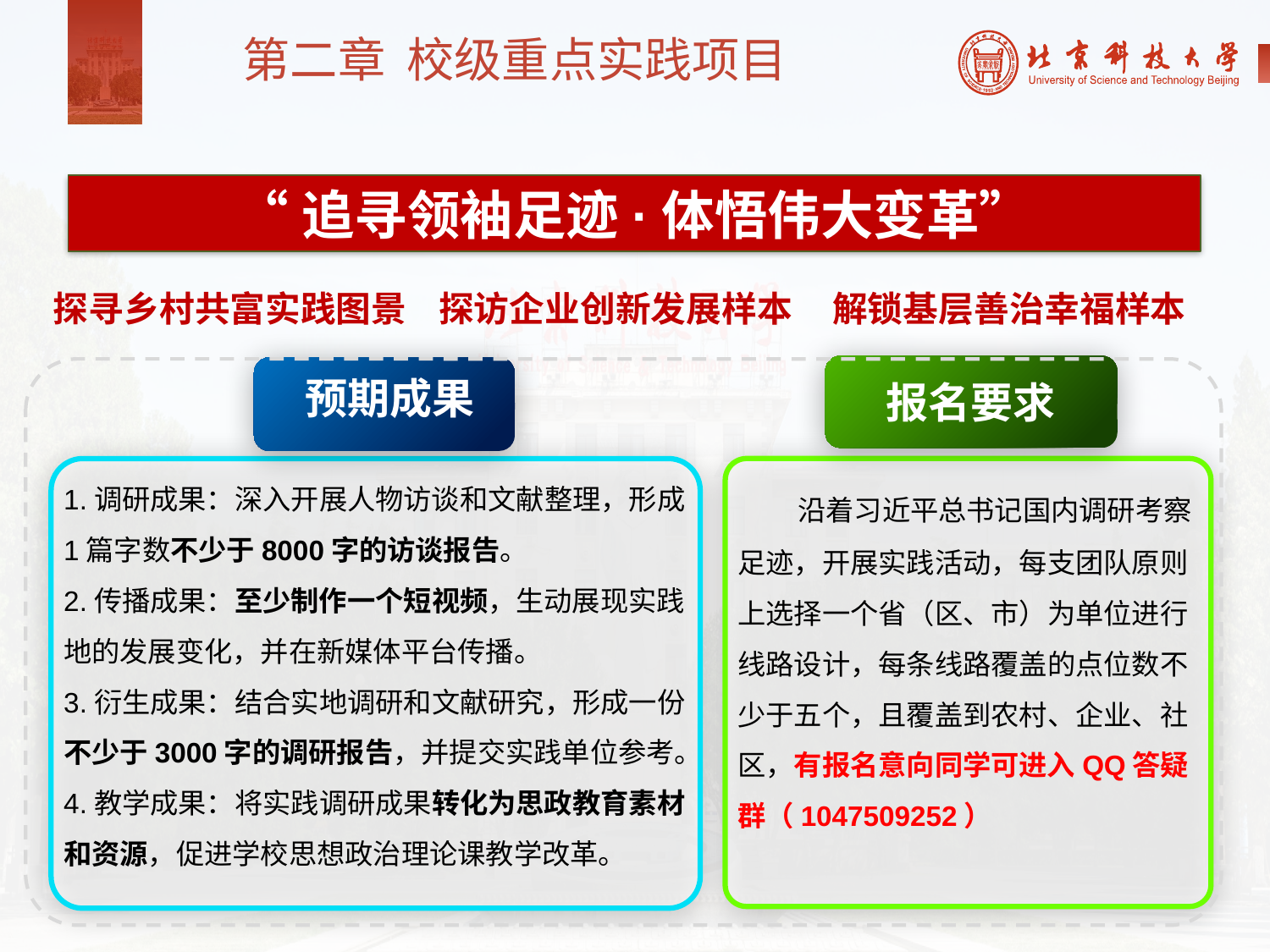

第二章  校级重点实践项目
“追寻领袖足迹·体悟伟大变革”
探寻乡村共富实践图景    探访企业创新发展样本     解锁基层善治幸福样本

预期成果
报名要求
       沿着习近平总书记国内调研考察足迹，开展实践活动，每支团队原则上选择一个省（区、市）为单位进行线路设计，每条线路覆盖的点位数不少于五个，且覆盖到农村、企业、社区，有报名意向同学可进入QQ答疑群（1047509252）

1.调研成果：深入开展人物访谈和文献整理，形成1篇字数不少于8000字的访谈报告。
2.传播成果：至少制作一个短视频，生动展现实践地的发展变化，并在新媒体平台传播。
3.衍生成果：结合实地调研和文献研究，形成一份不少于3000字的调研报告，并提交实践单位参考。
4.教学成果：将实践调研成果转化为思政教育素材和资源，促进学校思想政治理论课教学改革。